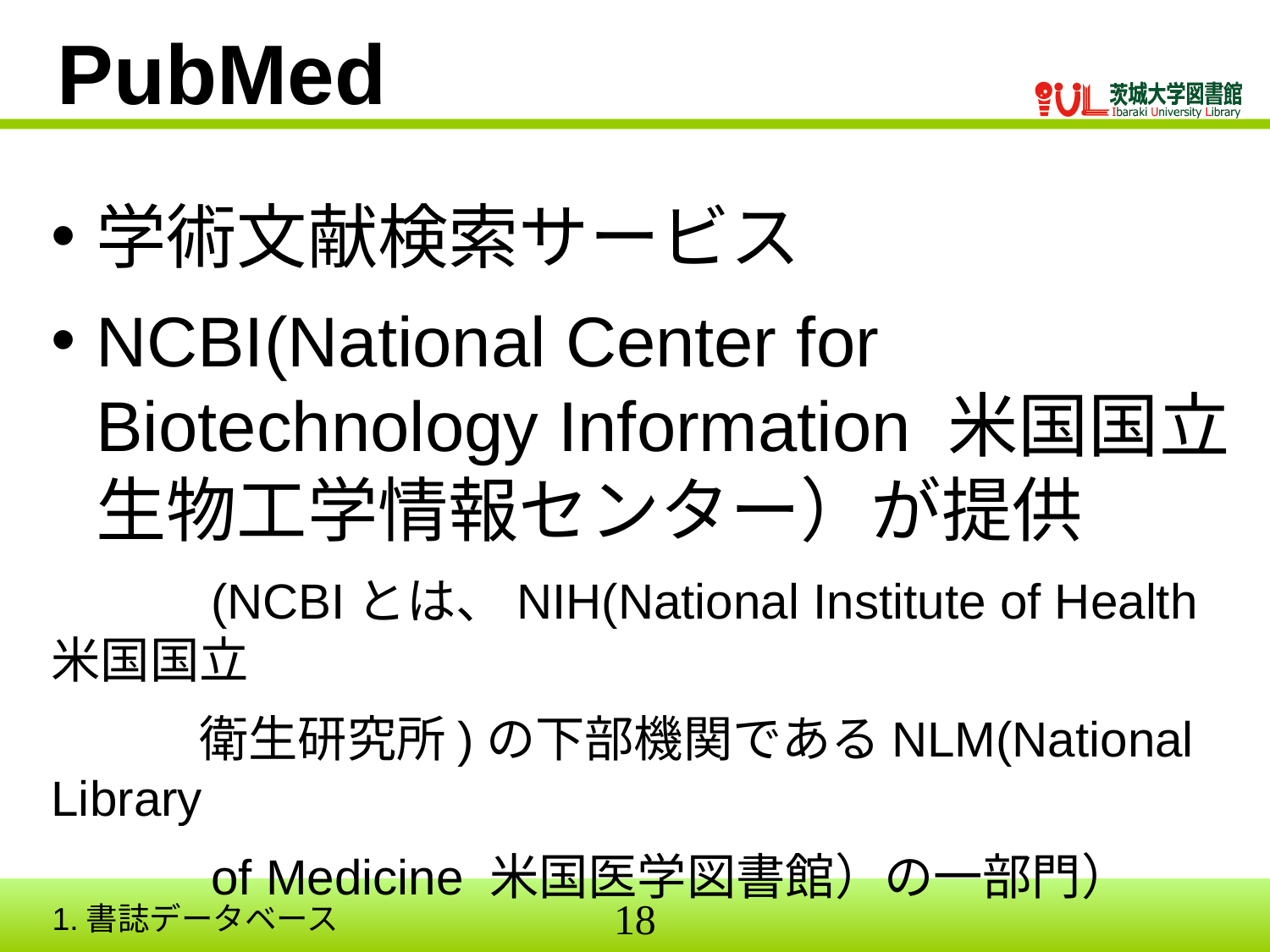

PubMed
学術文献検索サービス
NCBI(National Center for Biotechnology Information 米国国立生物工学情報センター）が提供
　　　(NCBIとは、NIH(National Institute of Health 米国国立
　　　衛生研究所)の下部機関であるNLM(National Library
　　　of Medicine 米国医学図書館）の一部門）

1.書誌データベース